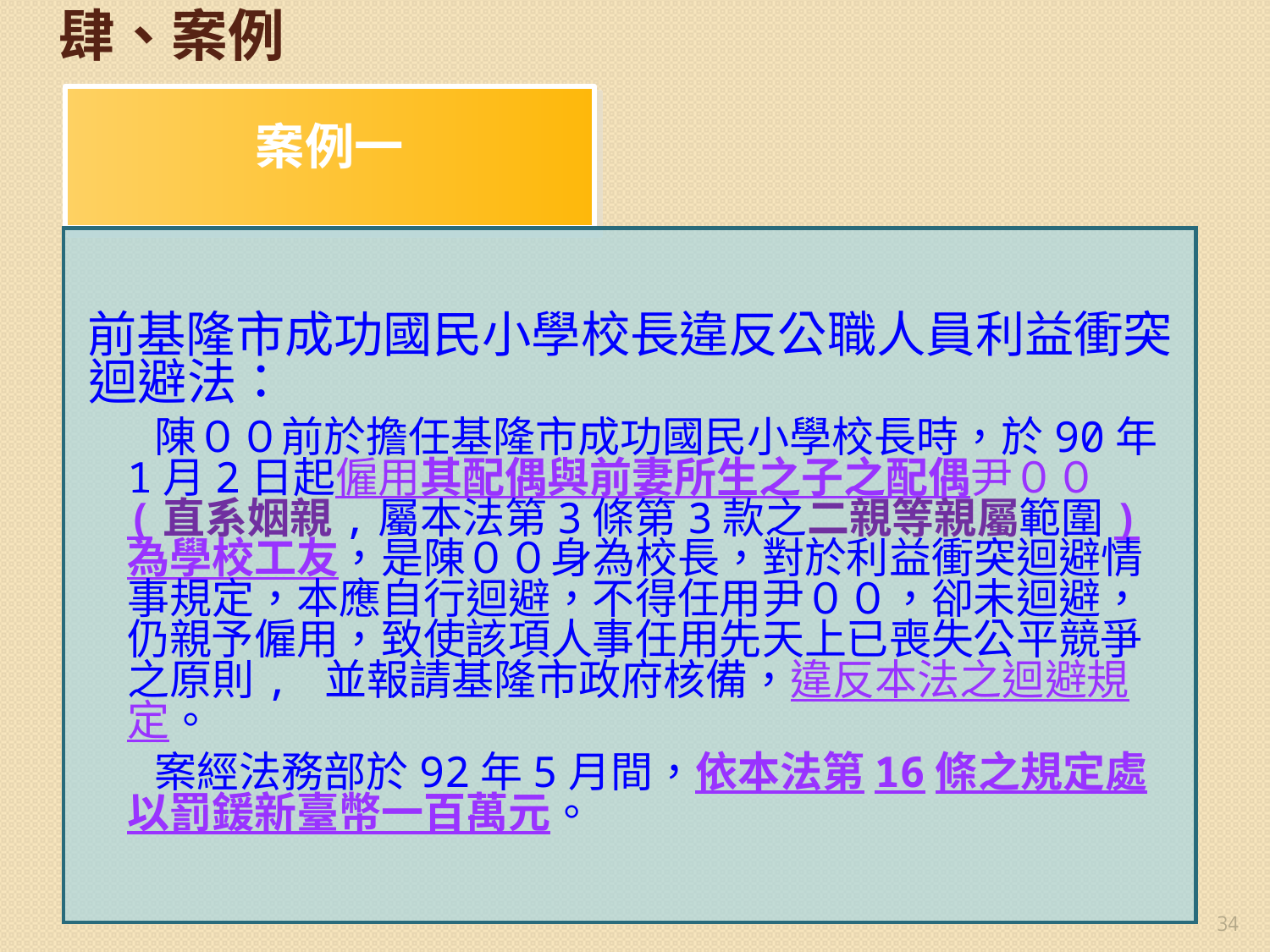

肆、案例
# 案例一
前基隆市成功國民小學校長違反公職人員利益衝突迴避法：
      陳００前於擔任基隆市成功國民小學校長時，於90年1月2日起僱用其配偶與前妻所生之子之配偶尹００(直系姻親,屬本法第3條第3款之二親等親屬範圍)為學校工友，是陳００身為校長，對於利益衝突迴避情事規定，本應自行迴避，不得任用尹００，卻未迴避，仍親予僱用，致使該項人事任用先天上已喪失公平競爭之原則, 並報請基隆市政府核備，違反本法之迴避規定。
      案經法務部於92年5月間，依本法第16條之規定處以罰鍰新臺幣一百萬元。
34